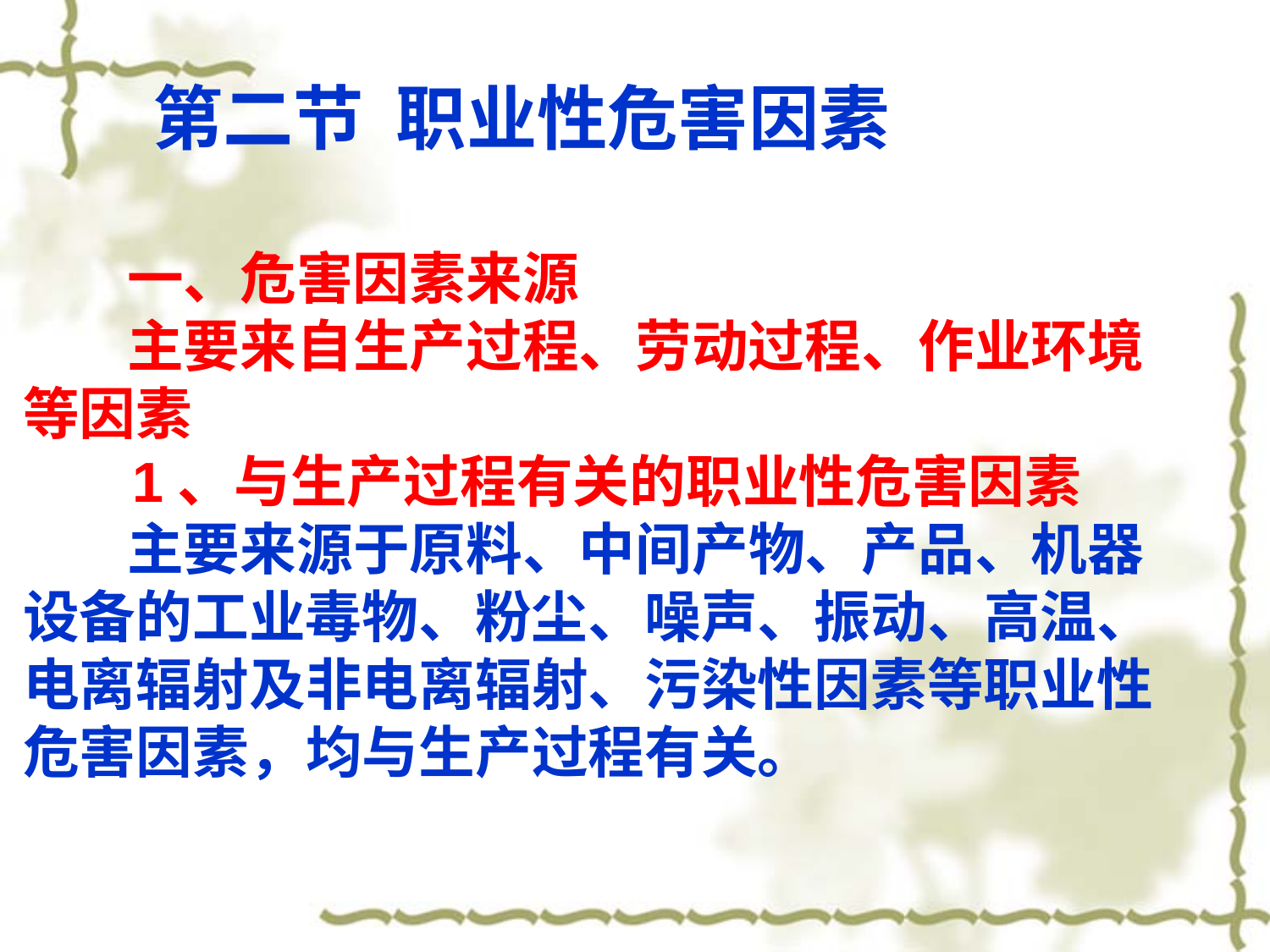

第二节  职业性危害因素

       一、危害因素来源
       主要来自生产过程、劳动过程、作业环境等因素
       1、与生产过程有关的职业性危害因素
       主要来源于原料、中间产物、产品、机器设备的工业毒物、粉尘、噪声、振动、高温、电离辐射及非电离辐射、污染性因素等职业性危害因素，均与生产过程有关。

32